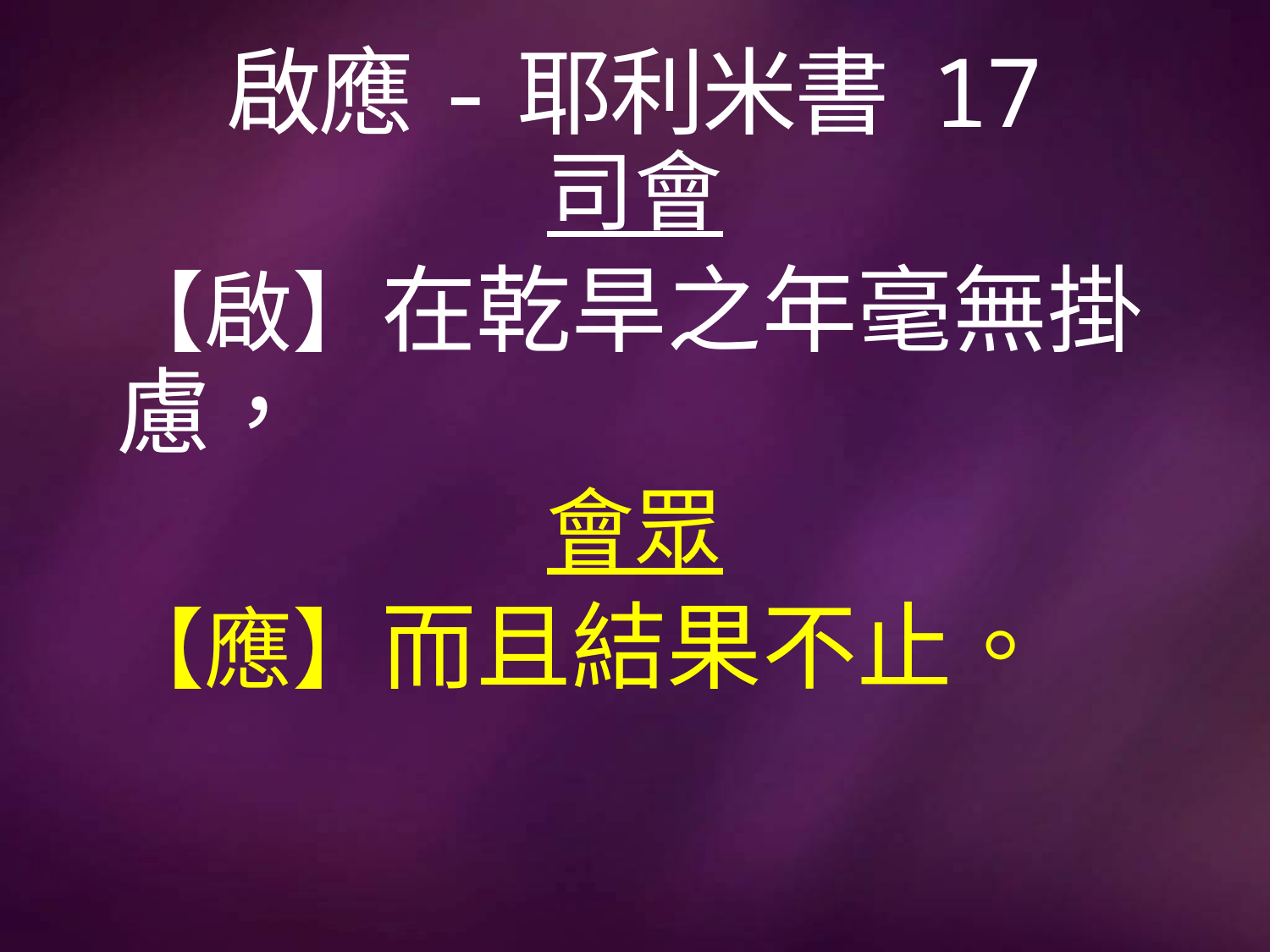

# 啟應-耶利米書 17
司會
【啟】在乾旱之年毫無掛慮，
會眾
【應】而且結果不止。